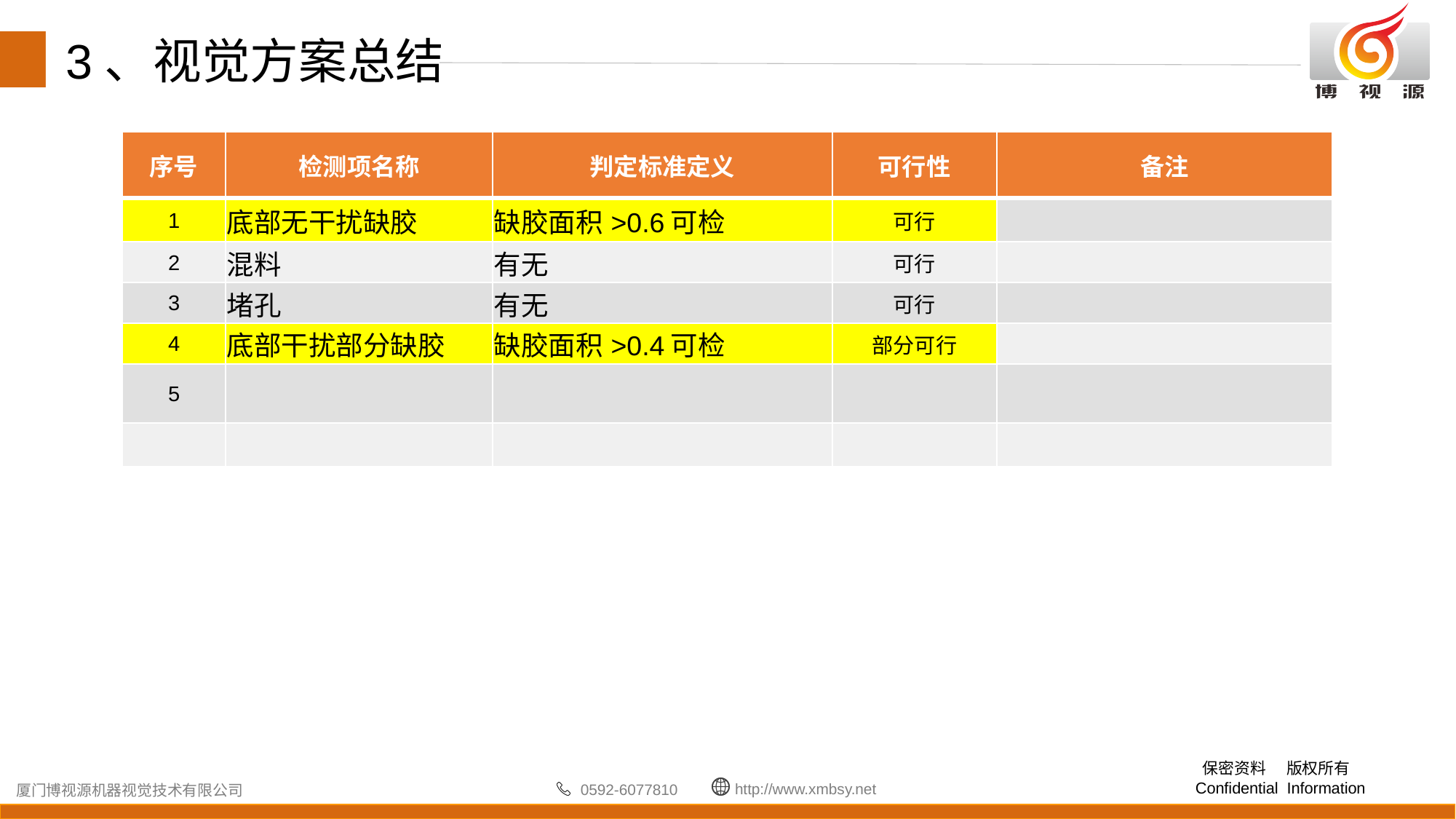

3、视觉方案总结
| 序号 | 检测项名称 | 判定标准定义 | 可行性 | 备注 |
| --- | --- | --- | --- | --- |
| 1 | 底部无干扰缺胶 | 缺胶面积>0.6可检 | 可行 |  |
| 2 | 混料 | 有无 | 可行 |  |
| 3 | 堵孔 | 有无 | 可行 |  |
| 4 | 底部干扰部分缺胶 | 缺胶面积>0.4可检 | 部分可行 |  |
| 5 |  |  |  |  |
|  |  |  |  |  |